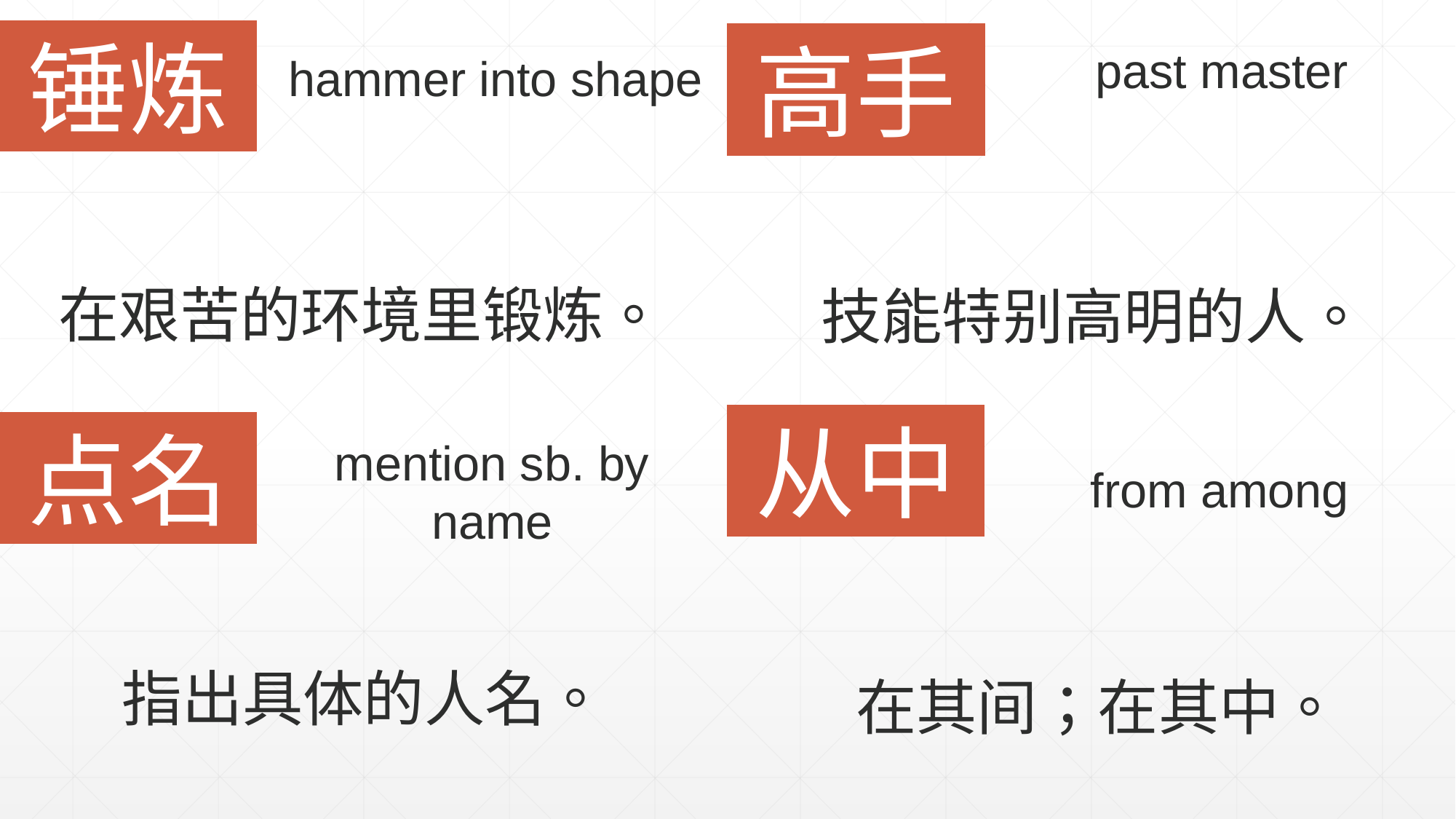

锤炼
高手
past master
hammer into shape
在艰苦的环境里锻炼。
技能特别高明的人。
从中
点名
mention sb. by name
from among
指出具体的人名。
在其间；在其中。